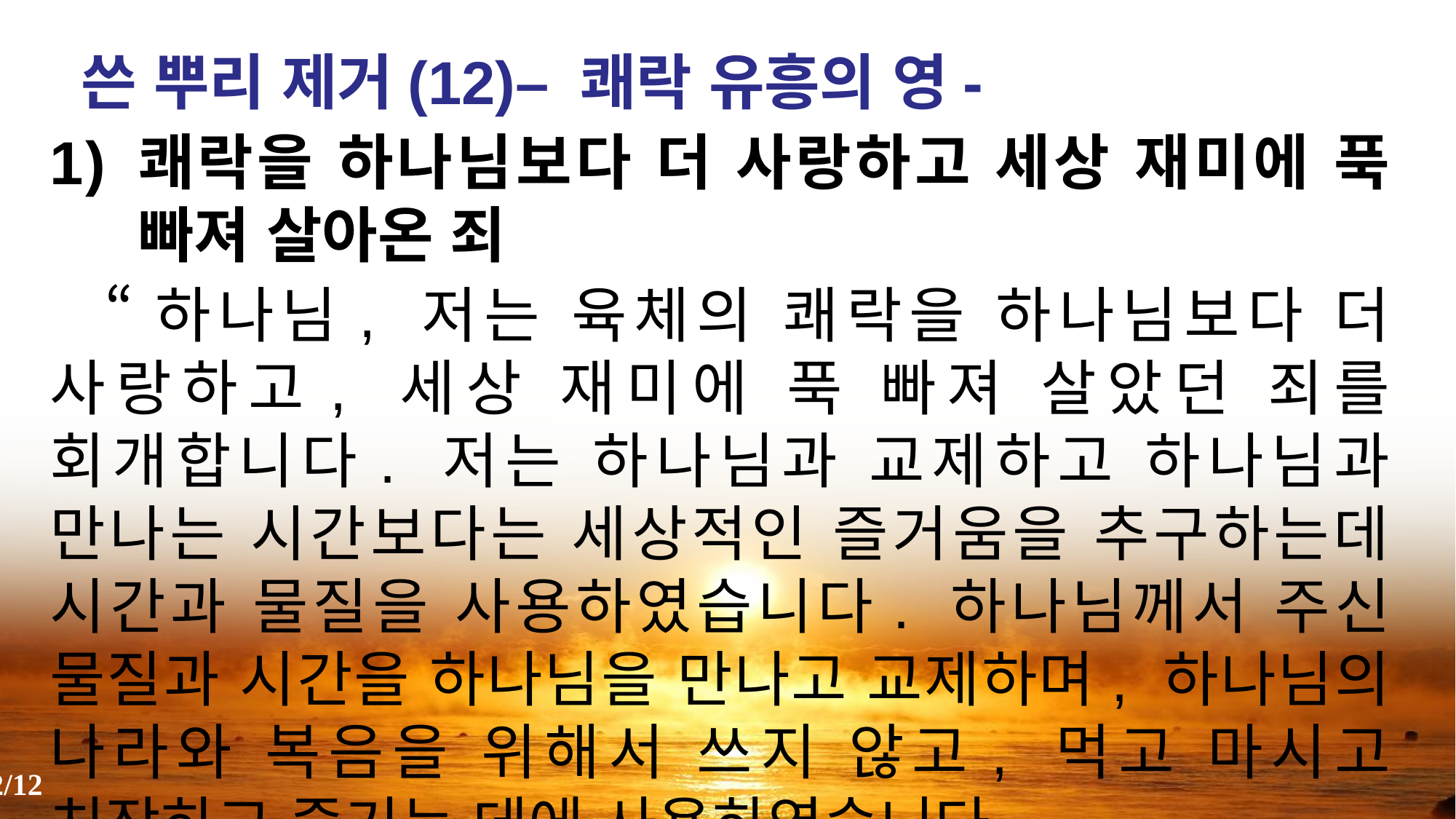

쓴 뿌리 제거(12)– 쾌락 유흥의 영-
쾌락을 하나님보다 더 사랑하고 세상 재미에 푹 빠져 살아온 죄
  “하나님, 저는 육체의 쾌락을 하나님보다 더 사랑하고, 세상 재미에 푹 빠져 살았던 죄를 회개합니다. 저는 하나님과 교제하고 하나님과 만나는 시간보다는 세상적인 즐거움을 추구하는데 시간과 물질을 사용하였습니다. 하나님께서 주신 물질과 시간을 하나님을 만나고 교제하며, 하나님의 나라와 복음을 위해서 쓰지 않고, 먹고 마시고 치장하고 즐기는 데에 사용하였습니다.